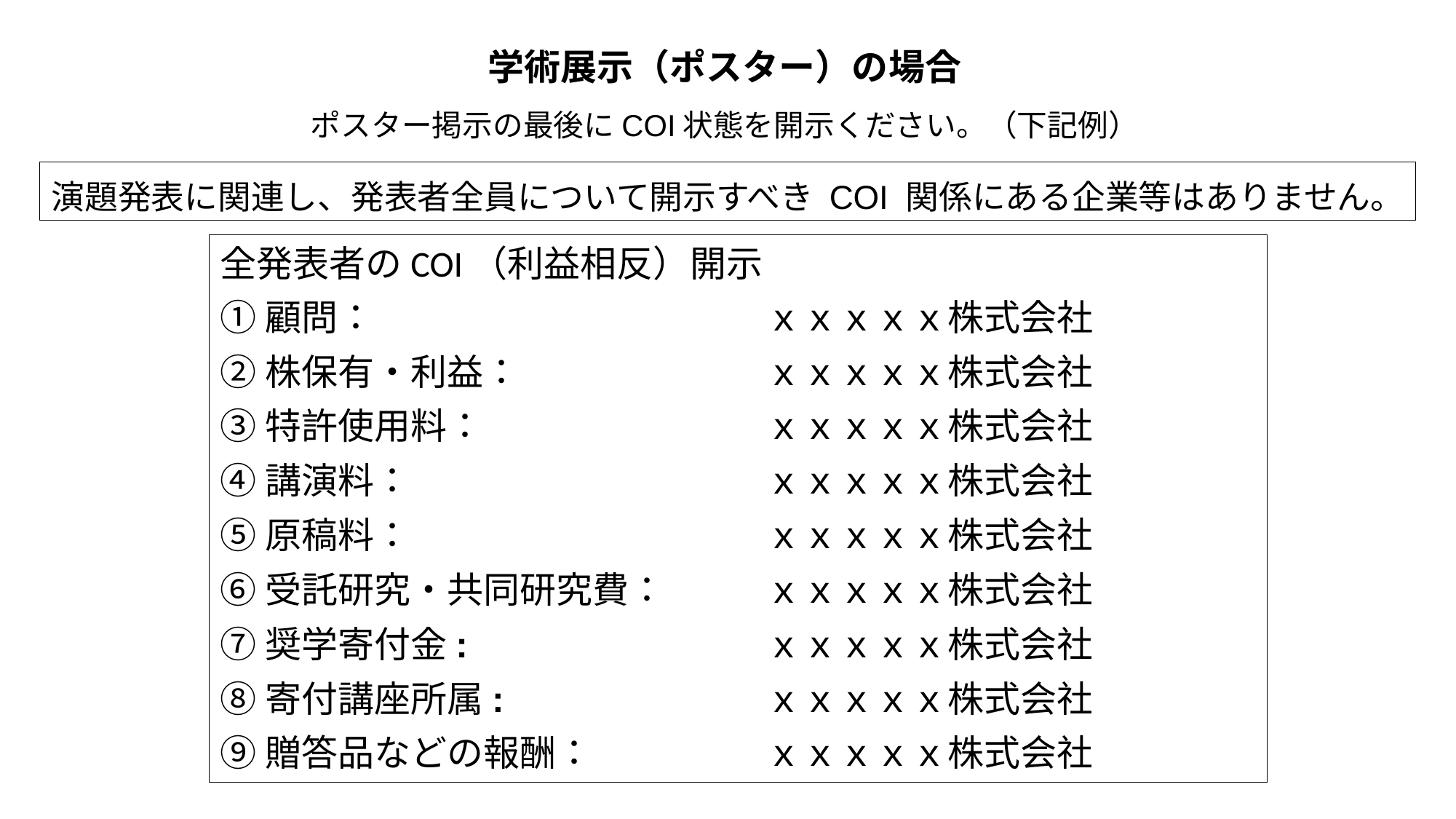

# 学術展示（ポスター）の場合 ポスター掲示の最後にCOI状態を開示ください。（下記例）
演題発表に関連し、発表者全員について開示すべき COI 関係にある企業等はありません。
全発表者のCOI（利益相反）開示
①顧問：				ｘｘｘｘｘ株式会社
②株保有・利益：			ｘｘｘｘｘ株式会社
③特許使用料：			ｘｘｘｘｘ株式会社
④講演料：				ｘｘｘｘｘ株式会社
⑤原稿料：				ｘｘｘｘｘ株式会社
⑥受託研究・共同研究費：	ｘｘｘｘｘ株式会社
⑦奨学寄付金:			ｘｘｘｘｘ株式会社
⑧寄付講座所属:			ｘｘｘｘｘ株式会社
⑨贈答品などの報酬：		ｘｘｘｘｘ株式会社